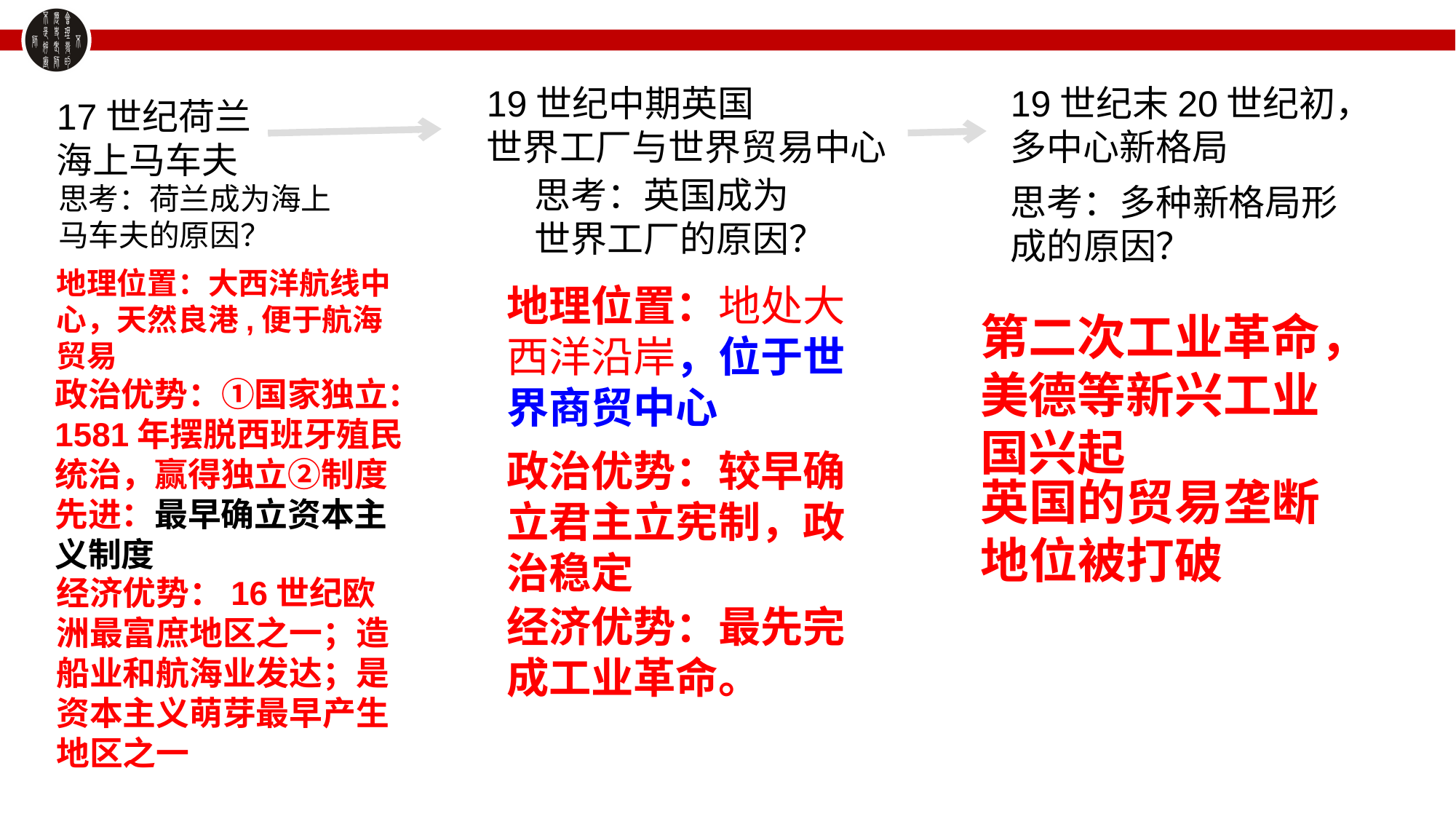

19世纪中期英国
世界工厂与世界贸易中心
19世纪末20世纪初，多中心新格局
17世纪荷兰
海上马车夫
思考：英国成为世界工厂的原因？
思考：荷兰成为海上马车夫的原因？
思考：多种新格局形成的原因？
地理位置：大西洋航线中心，天然良港,便于航海贸易
政治优势：①国家独立：1581年摆脱西班牙殖民统治，赢得独立②制度先进：最早确立资本主义制度
经济优势：16世纪欧洲最富庶地区之一；造船业和航海业发达；是资本主义萌芽最早产生地区之一
地理位置：地处大西洋沿岸，位于世界商贸中心
政治优势：较早确立君主立宪制，政治稳定
经济优势：最先完成工业革命。
第二次工业革命，美德等新兴工业国兴起
英国的贸易垄断地位被打破